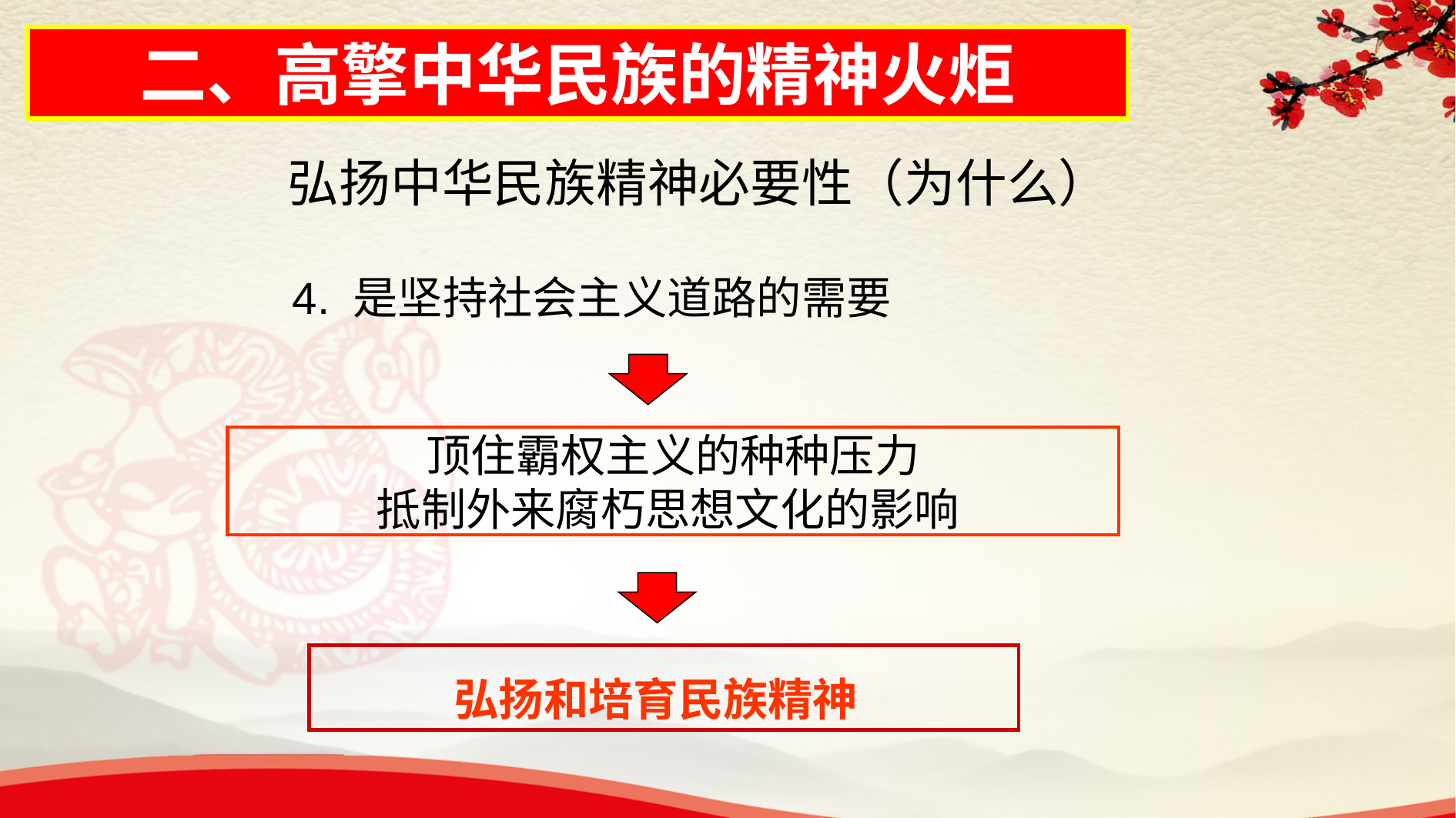

二、高擎中华民族的精神火炬
弘扬中华民族精神必要性（为什么）
4. 是坚持社会主义道路的需要

顶住霸权主义的种种压力
抵制外来腐朽思想文化的影响

弘扬和培育民族精神